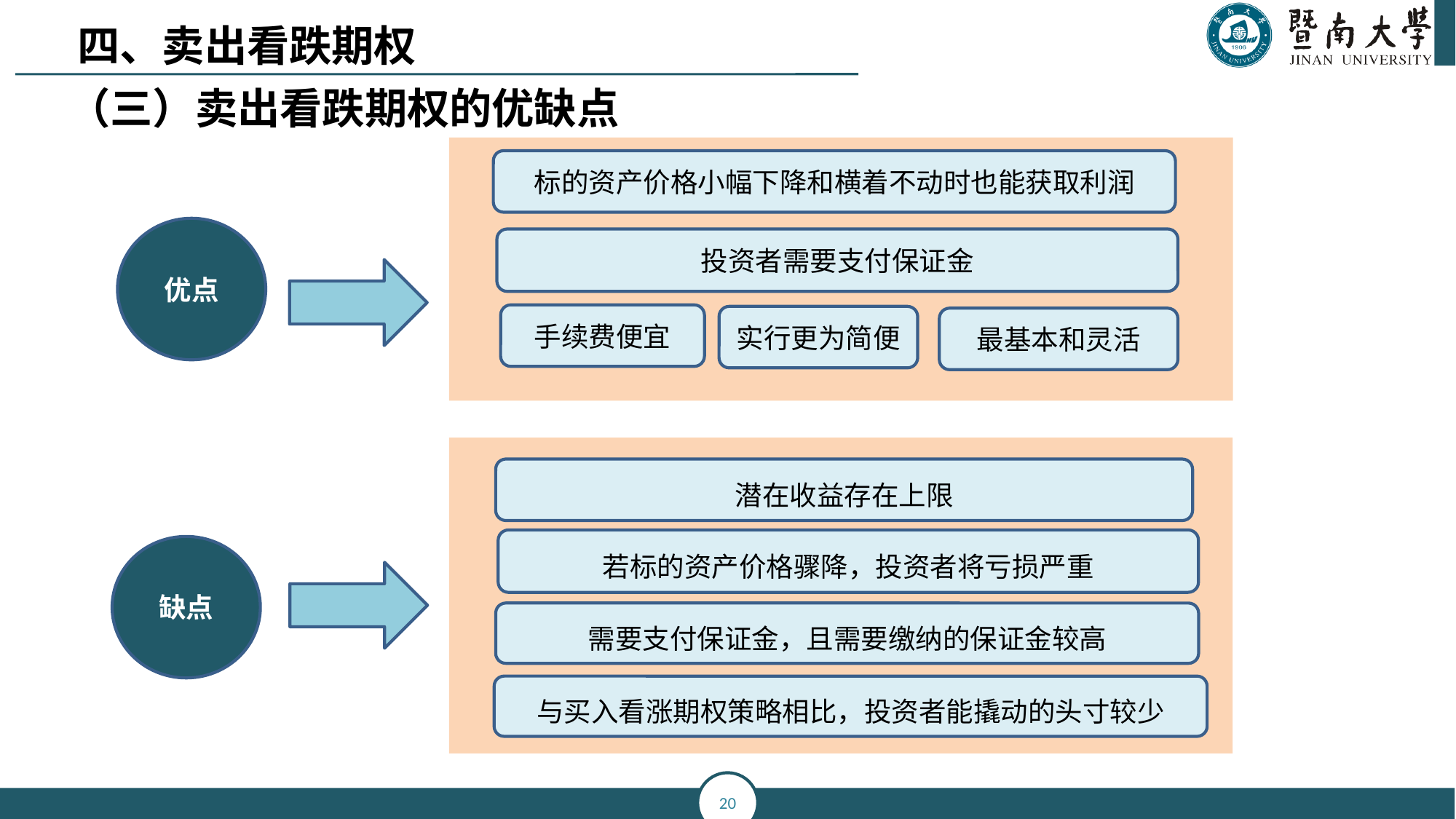

四、卖出看跌期权
（三）卖出看跌期权的优缺点

标的资产价格小幅下降和横着不动时也能获取利润
优点
投资者需要支付保证金

手续费便宜
实行更为简便

潜在收益存在上限
若标的资产价格骤降，投资者将亏损严重
缺点

最基本和灵活
需要支付保证金，且需要缴纳的保证金较高
与买入看涨期权策略相比，投资者能撬动的头寸较少